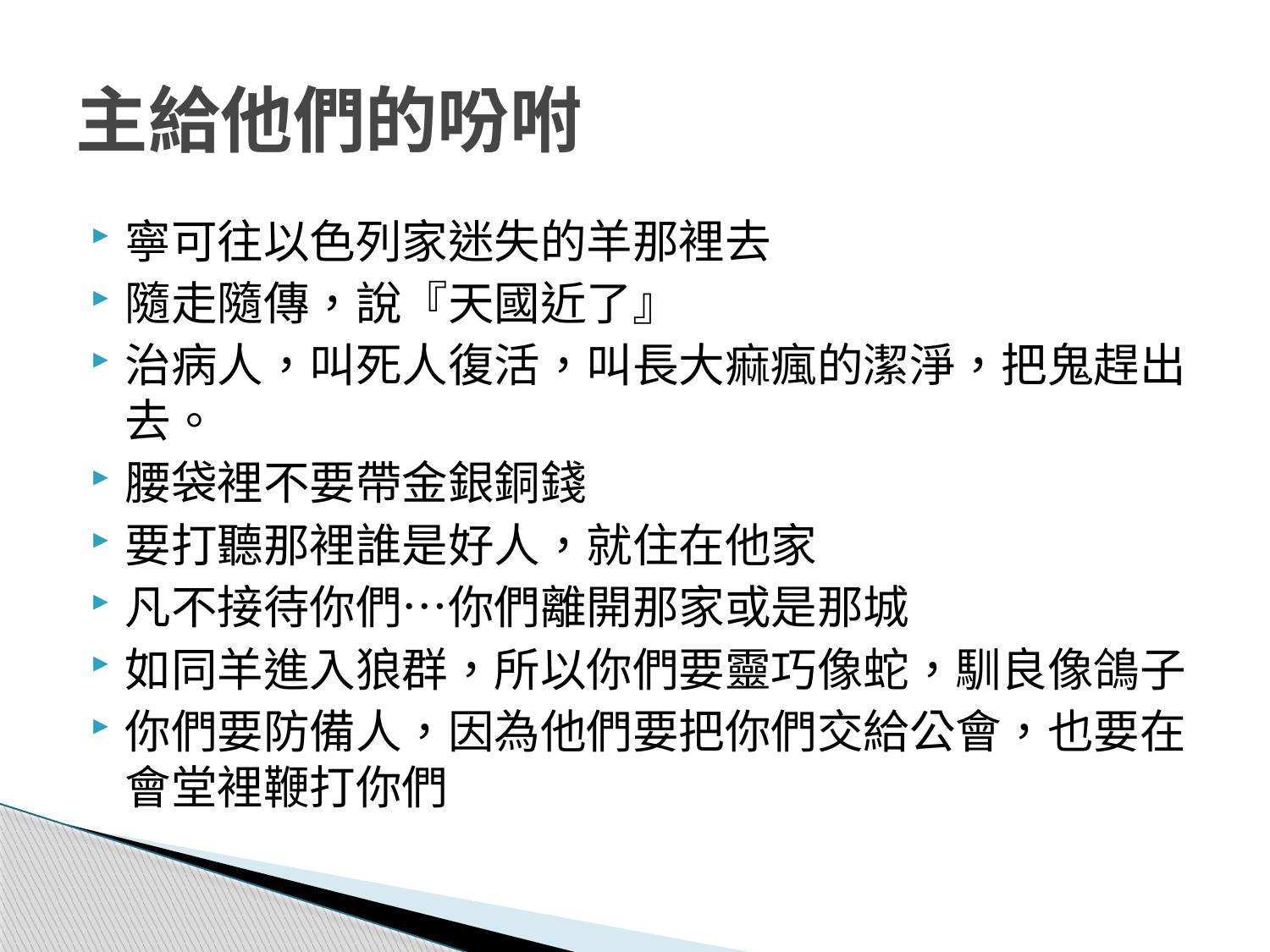

# 主給他們的吩咐
寧可往以色列家迷失的羊那裡去
隨走隨傳，說『天國近了』
治病人，叫死人復活，叫長大痲瘋的潔淨，把鬼趕出去。
腰袋裡不要帶金銀銅錢
要打聽那裡誰是好人，就住在他家
凡不接待你們…你們離開那家或是那城
如同羊進入狼群，所以你們要靈巧像蛇，馴良像鴿子
你們要防備人，因為他們要把你們交給公會，也要在會堂裡鞭打你們